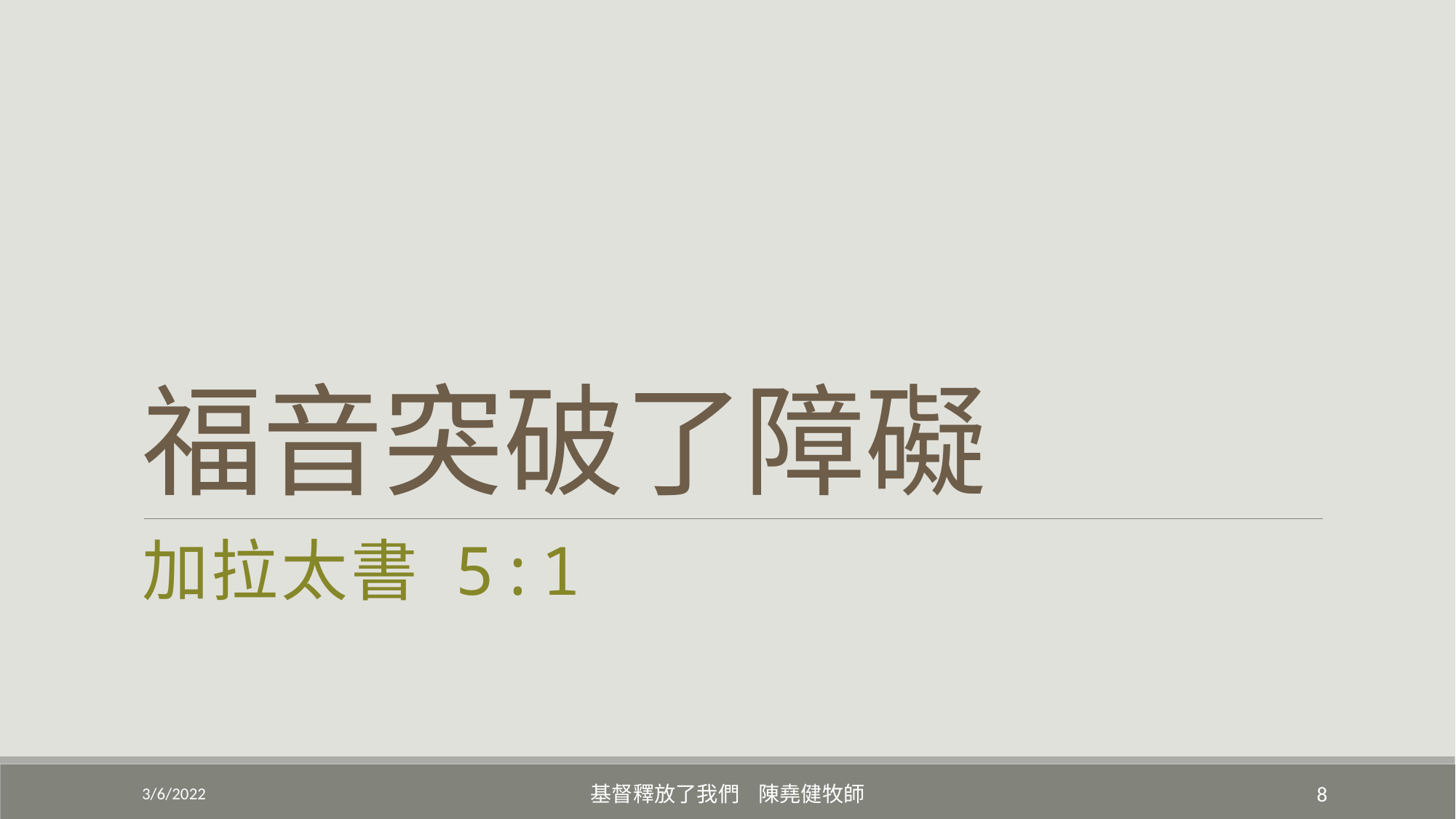

# 福音突破了障礙
加拉太書 5:1
3/6/2022
基督釋放了我們    陳堯健牧師
8